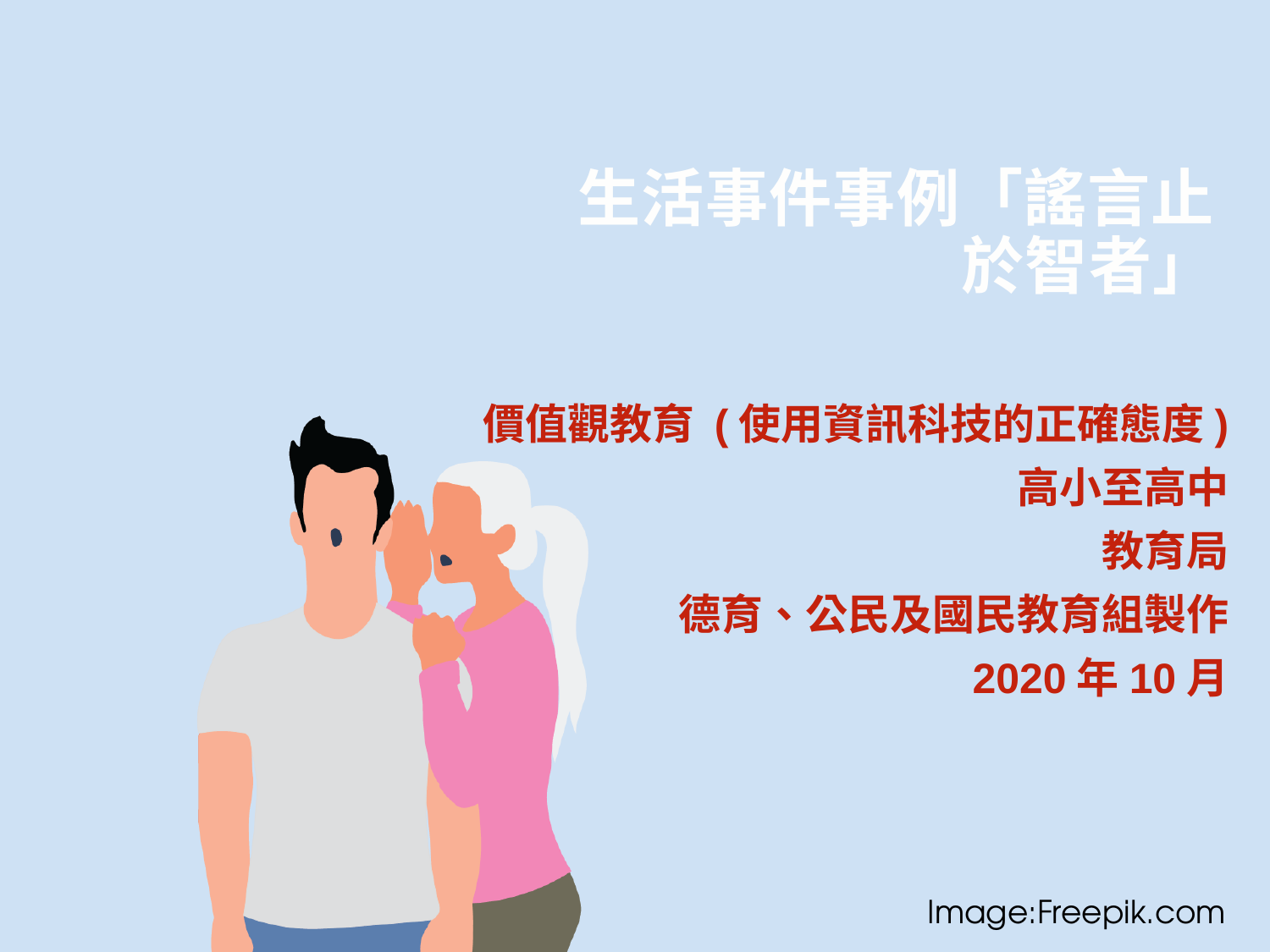

# 生活事件事例「謠言止於智者」
價值觀教育 (使用資訊科技的正確態度)
高小至高中
教育局
德育、公民及國民教育組製作
2020年10月

Image:Freepik.com